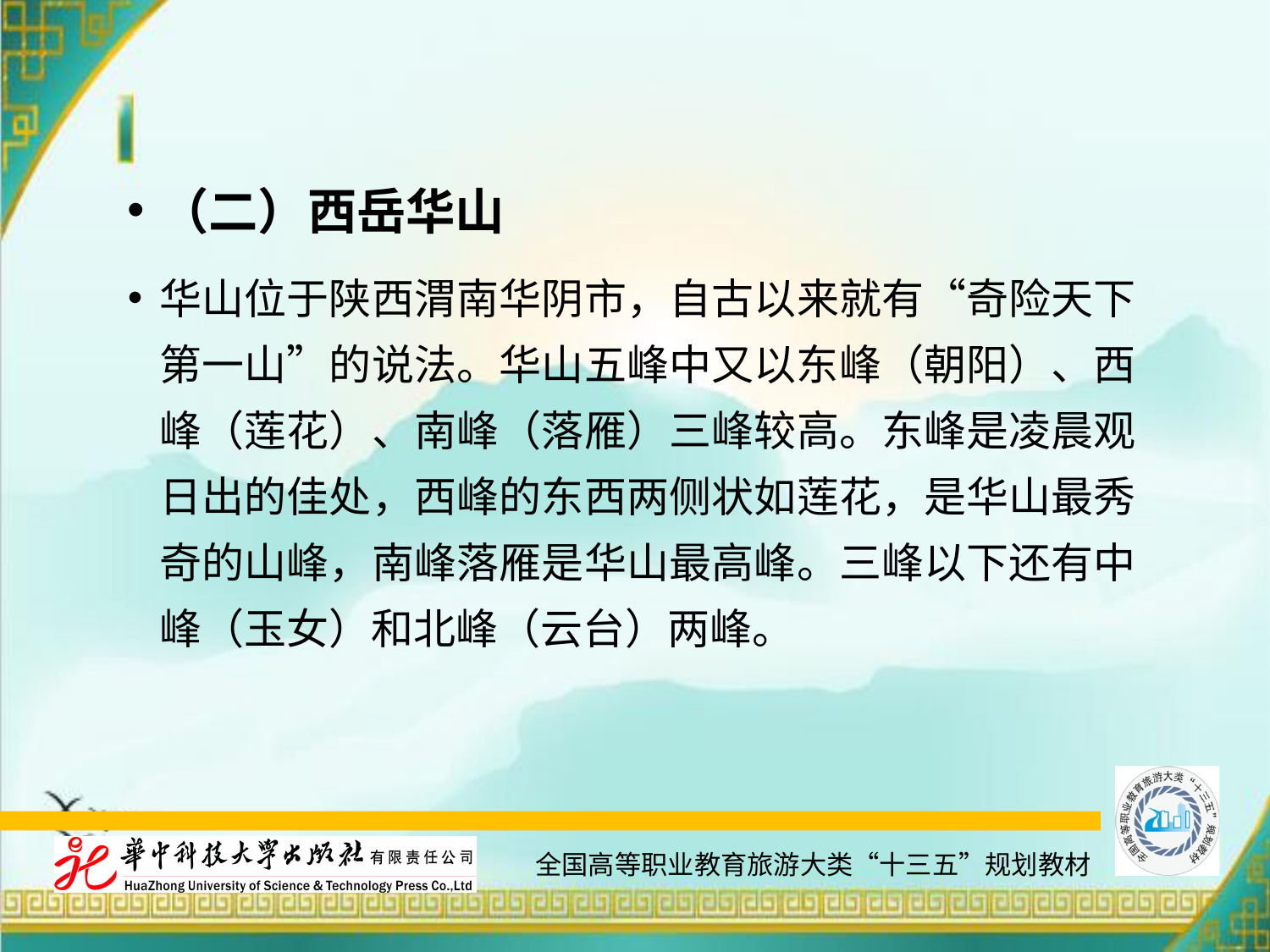

#
（二）西岳华山
华山位于陕西渭南华阴市，自古以来就有“奇险天下第一山”的说法。华山五峰中又以东峰（朝阳）、西峰（莲花）、南峰（落雁）三峰较高。东峰是凌晨观日出的佳处，西峰的东西两侧状如莲花，是华山最秀奇的山峰，南峰落雁是华山最高峰。三峰以下还有中峰（玉女）和北峰（云台）两峰。